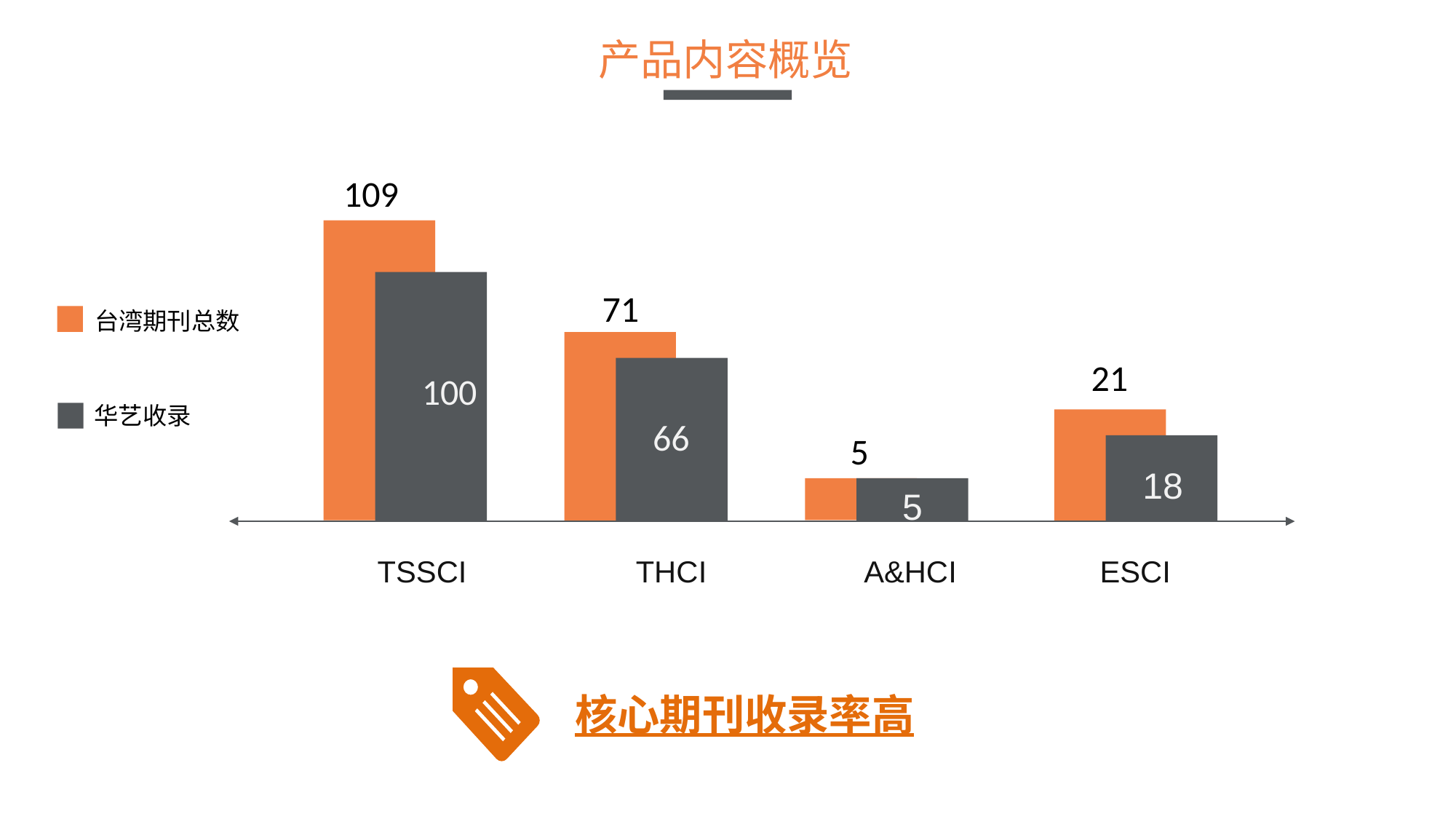

产品内容概览

109

71
台湾期刊总数

21

100
华艺收录

66

5

18

5
TSSCI
THCI
A&HCI
ESCI

核心期刊收录率高